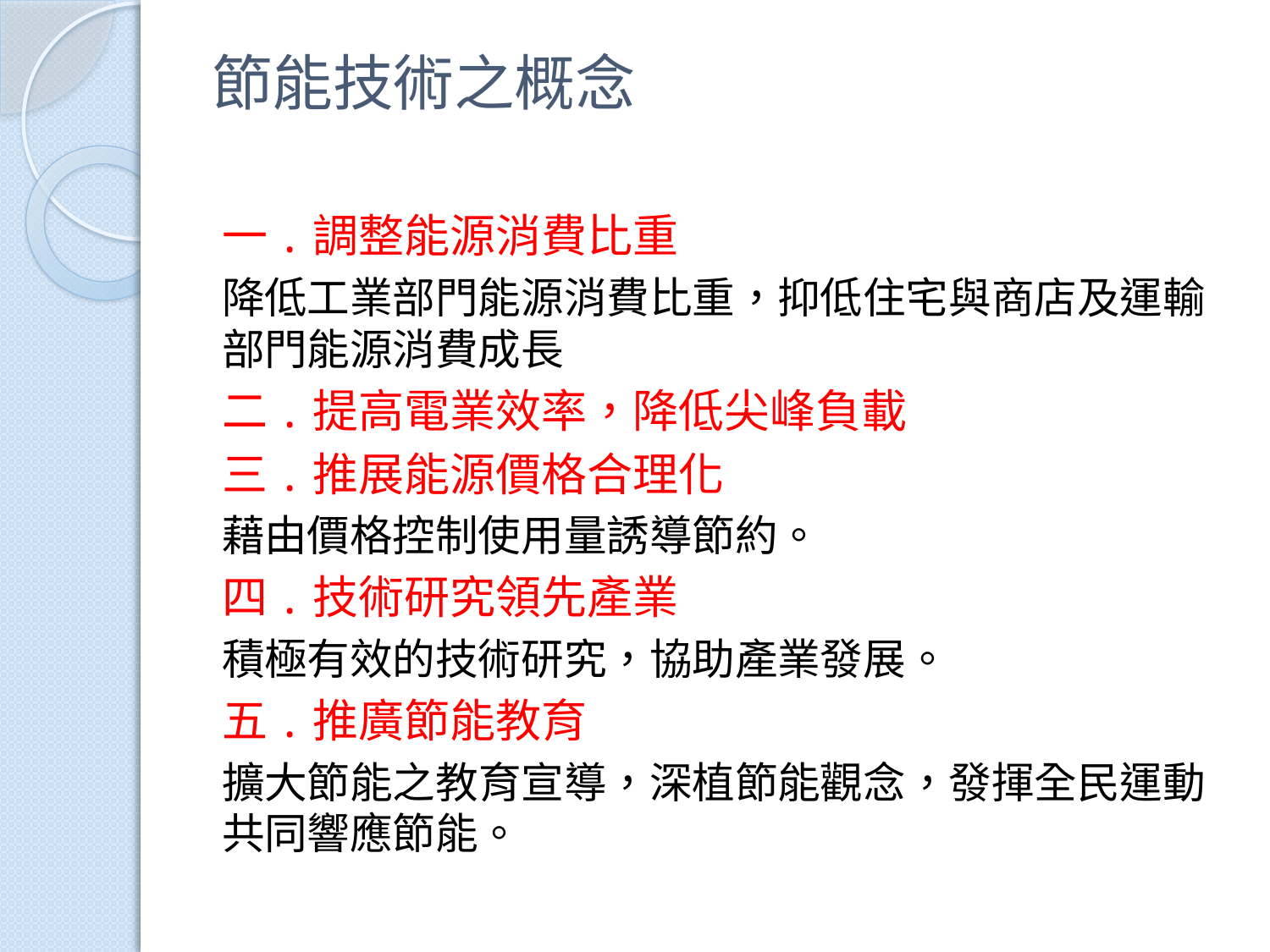

# 節能技術之概念
一.調整能源消費比重
降低工業部門能源消費比重，抑低住宅與商店及運輸部門能源消費成長
二.提高電業效率，降低尖峰負載
三.推展能源價格合理化
藉由價格控制使用量誘導節約。
四.技術研究領先產業
積極有效的技術研究，協助產業發展。
五.推廣節能教育
擴大節能之教育宣導，深植節能觀念，發揮全民運動共同響應節能。